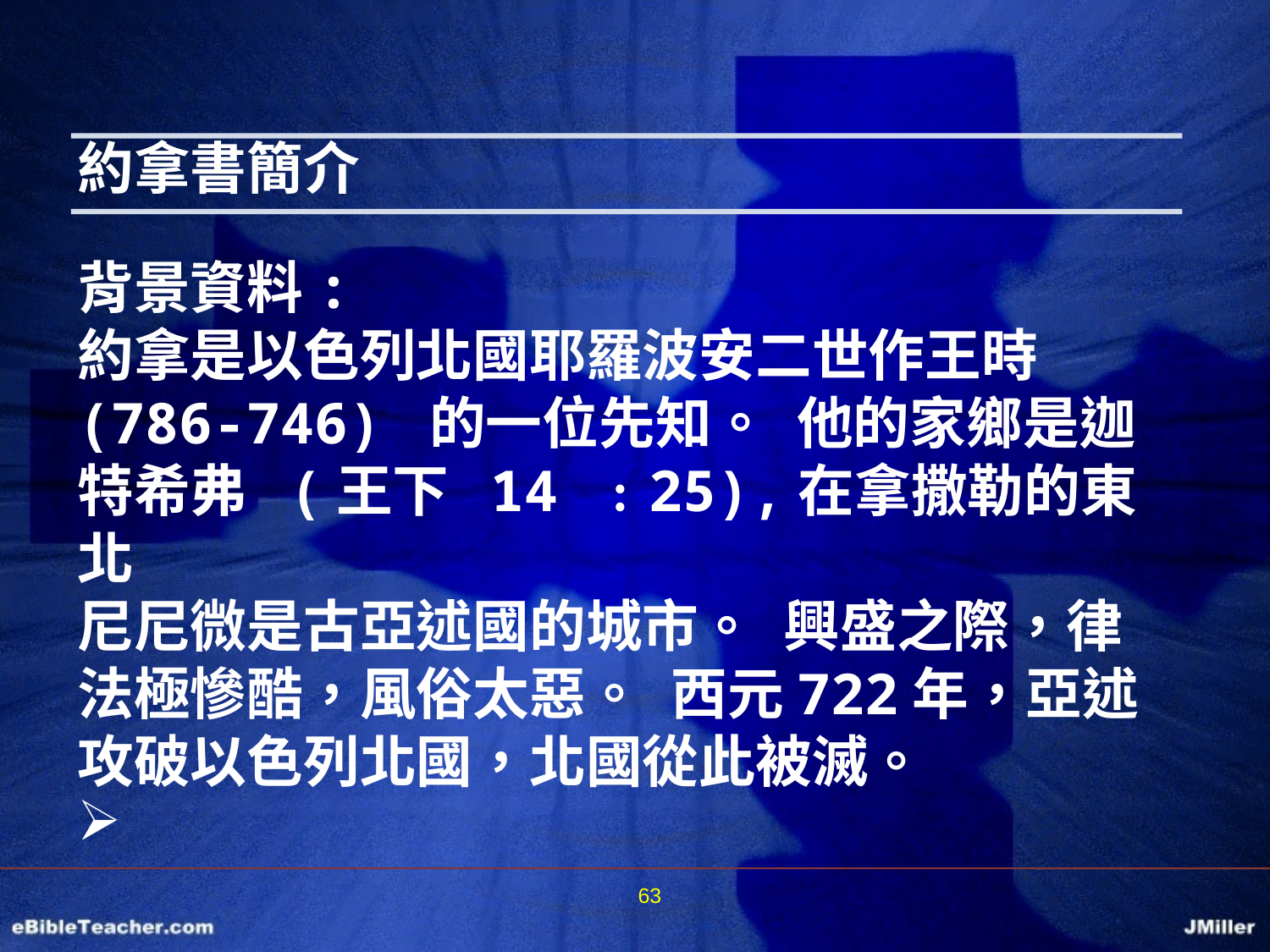

約拿書簡介
背景資料:
約拿是以色列北國耶羅波安二世作王時 (786-746) 的一位先知。 他的家鄉是迦特希弗 (王下 14 ﹕25),在拿撒勒的東北
尼尼微是古亞述國的城市。 興盛之際，律法極慘酷，風俗太惡。 西元722年，亞述攻破以色列北國，北國從此被滅。